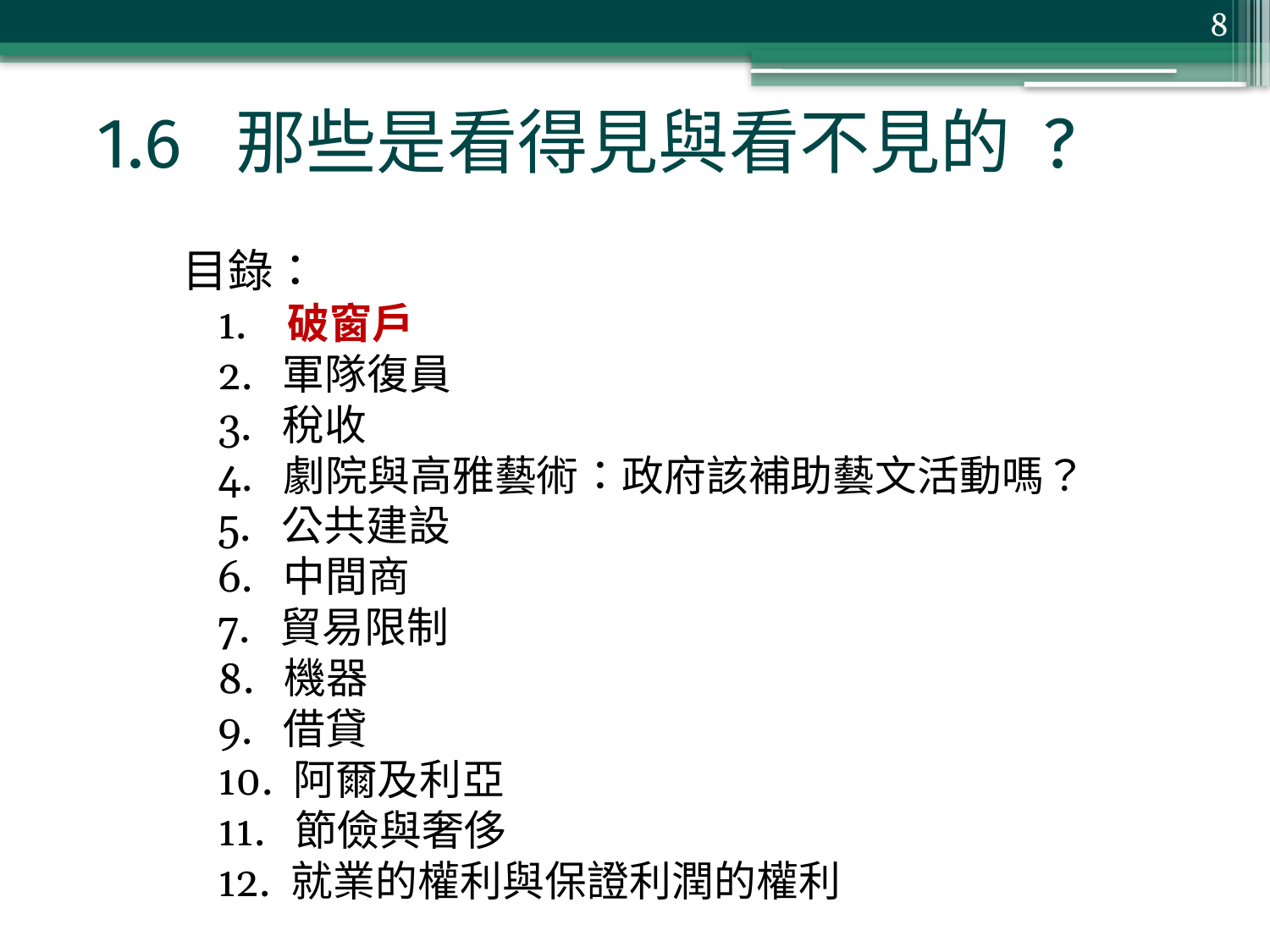

8
# 1.6  那些是看得見與看不見的 ?
目錄：
1.   破窗戶
2.  軍隊復員
3.  稅收
4.  劇院與高雅藝術：政府該補助藝文活動嗎？
5.  公共建設
6.  中間商
7.  貿易限制
8.  機器
9.  借貸
10. 阿爾及利亞
11.  節儉與奢侈
12. 就業的權利與保證利潤的權利